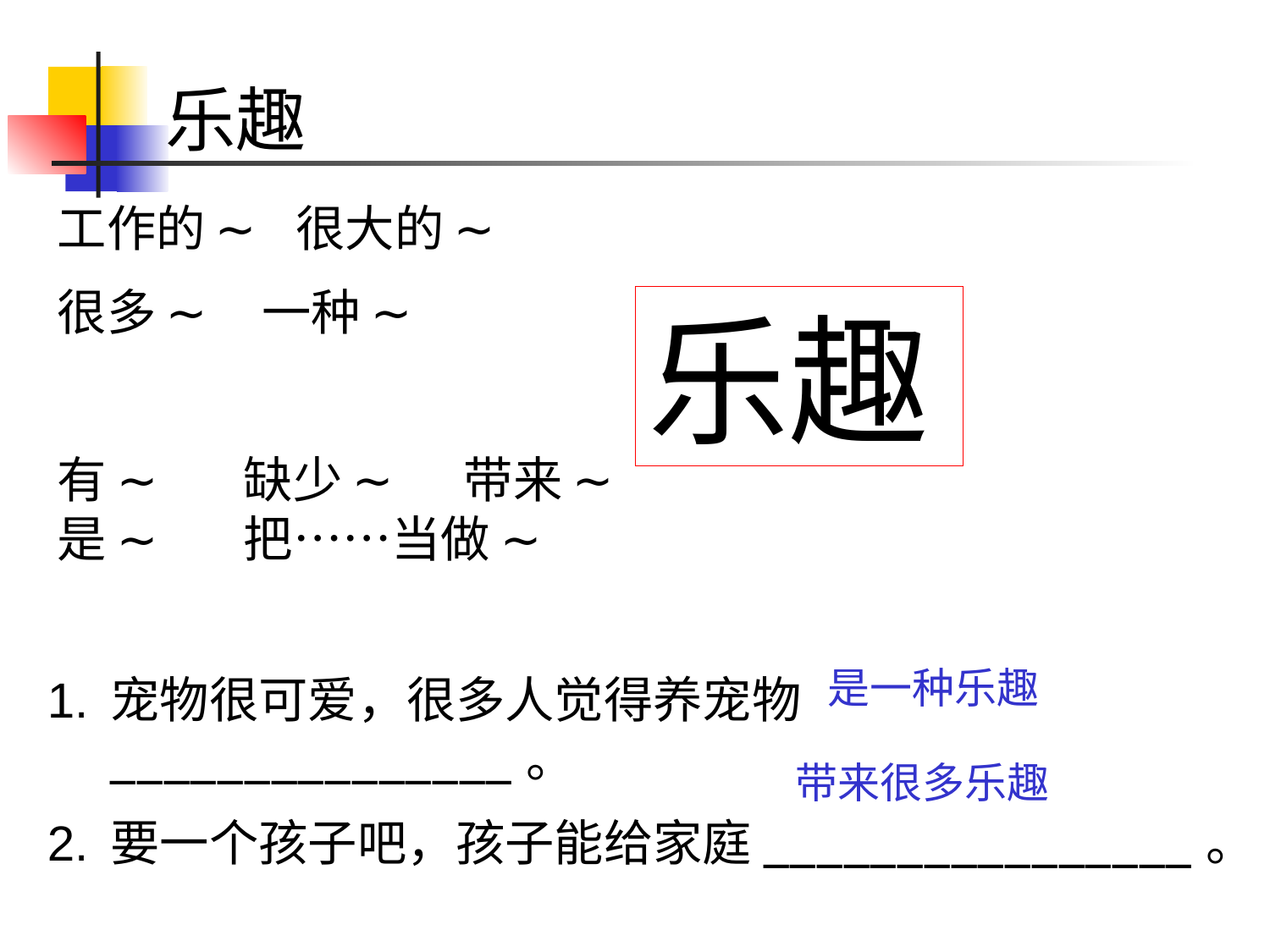

# 乐趣
工作的~  很大的~
很多~   一种~

有~     缺少~    带来~   是~     把……当做~
乐趣
是一种乐趣
宠物很可爱，很多人觉得养宠物_______________。
要一个孩子吧，孩子能给家庭________________。
带来很多乐趣